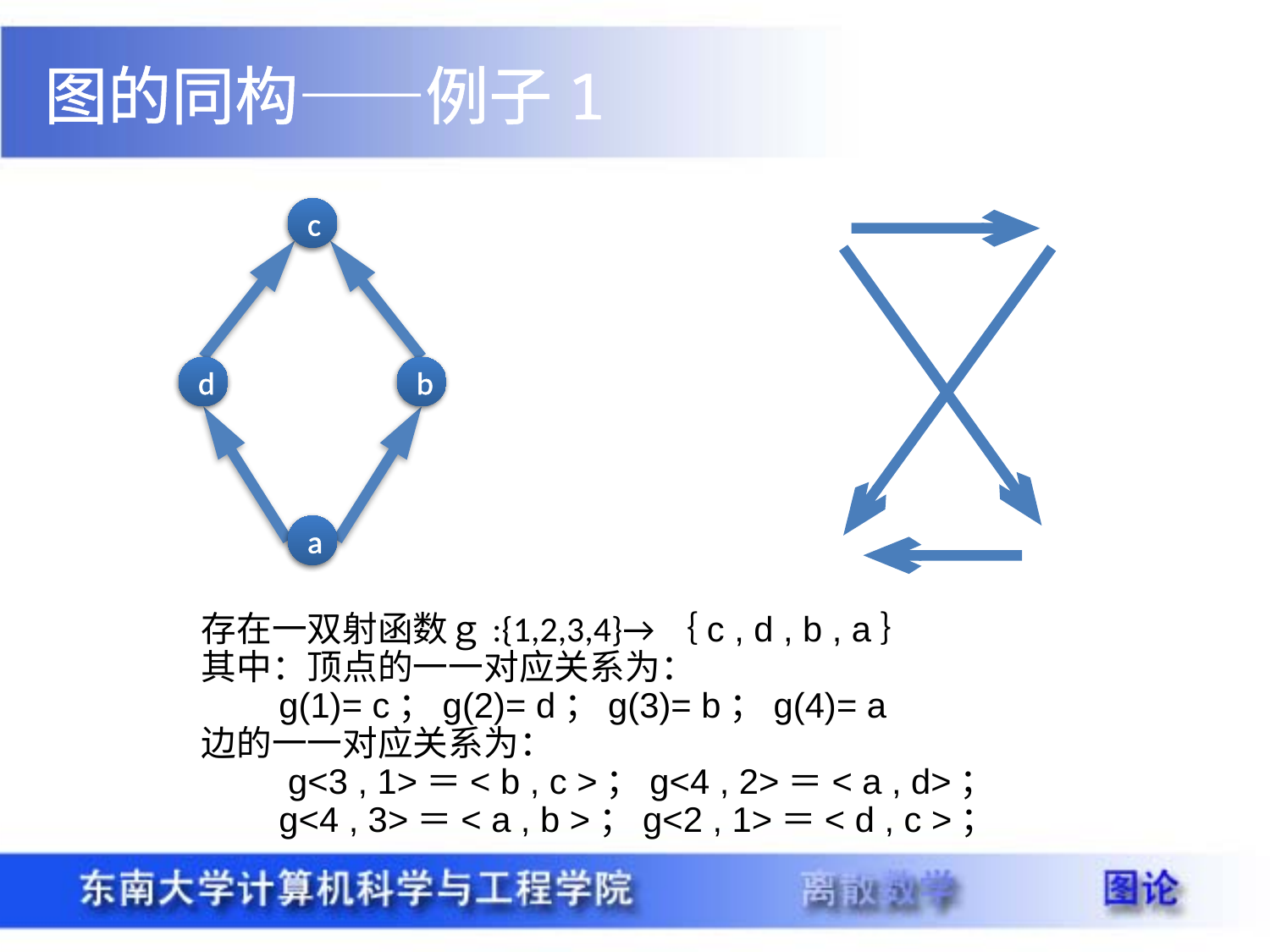

图的同构——例子1
1
c
2
d
3
b
4
a
存在一双射函数ｇ:{1,2,3,4}→｛c , d , b , a｝
其中：顶点的一一对应关系为：
        g(1)= c；g(2)= d；g(3)= b；g(4)= a
边的一一对应关系为：
　　 g<3 , 1>＝< b , c >；g<4 , 2>＝< a , d>；
        g<4 , 3>＝< a , b >；g<2 , 1>＝< d , c >；